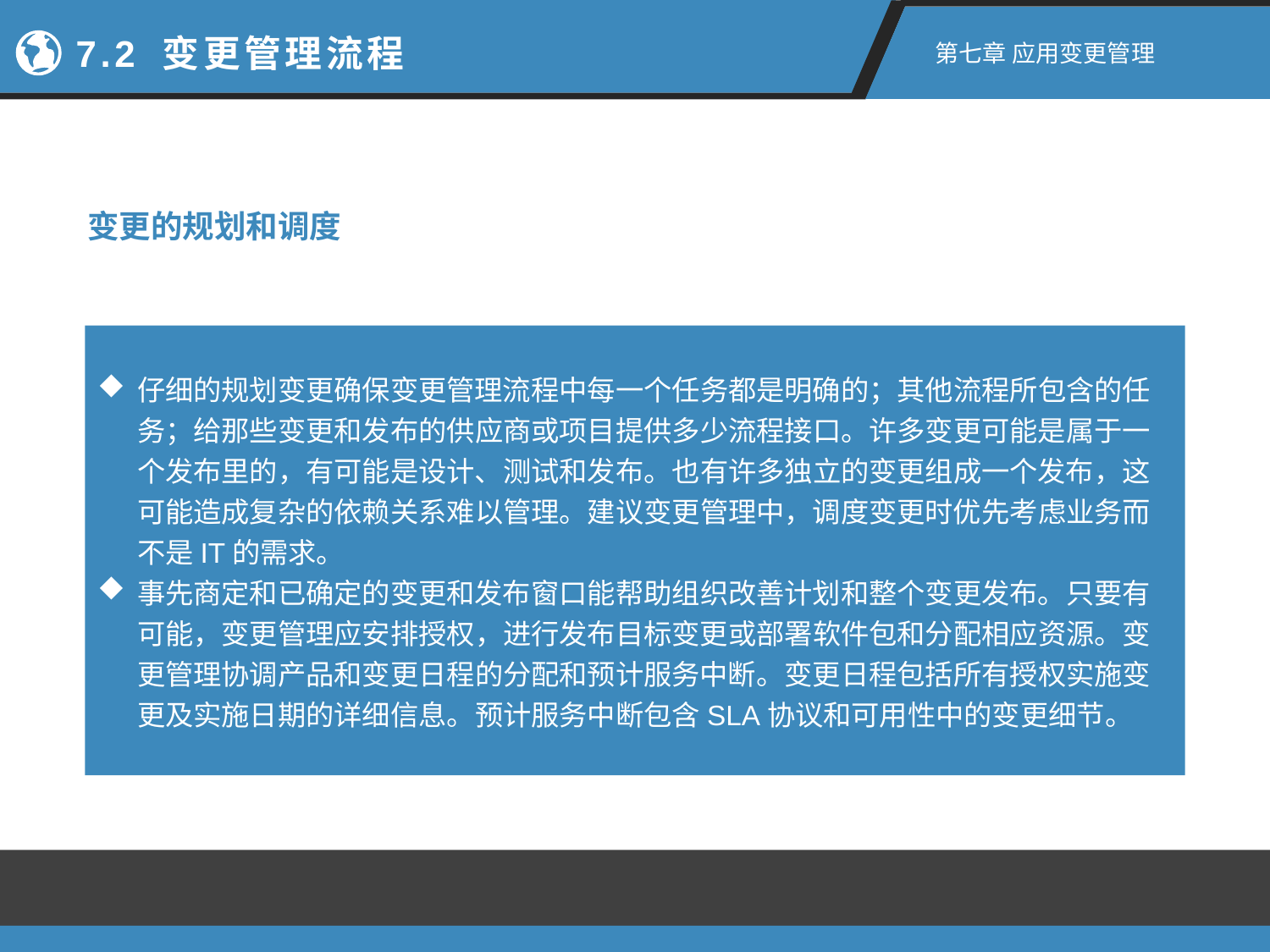

7.2 变更管理流程

第七章 应用变更管理
变更的规划和调度
仔细的规划变更确保变更管理流程中每一个任务都是明确的；其他流程所包含的任务；给那些变更和发布的供应商或项目提供多少流程接口。许多变更可能是属于一个发布里的，有可能是设计、测试和发布。也有许多独立的变更组成一个发布，这可能造成复杂的依赖关系难以管理。建议变更管理中，调度变更时优先考虑业务而不是IT的需求。
事先商定和已确定的变更和发布窗口能帮助组织改善计划和整个变更发布。只要有可能，变更管理应安排授权，进行发布目标变更或部署软件包和分配相应资源。变更管理协调产品和变更日程的分配和预计服务中断。变更日程包括所有授权实施变更及实施日期的详细信息。预计服务中断包含SLA协议和可用性中的变更细节。